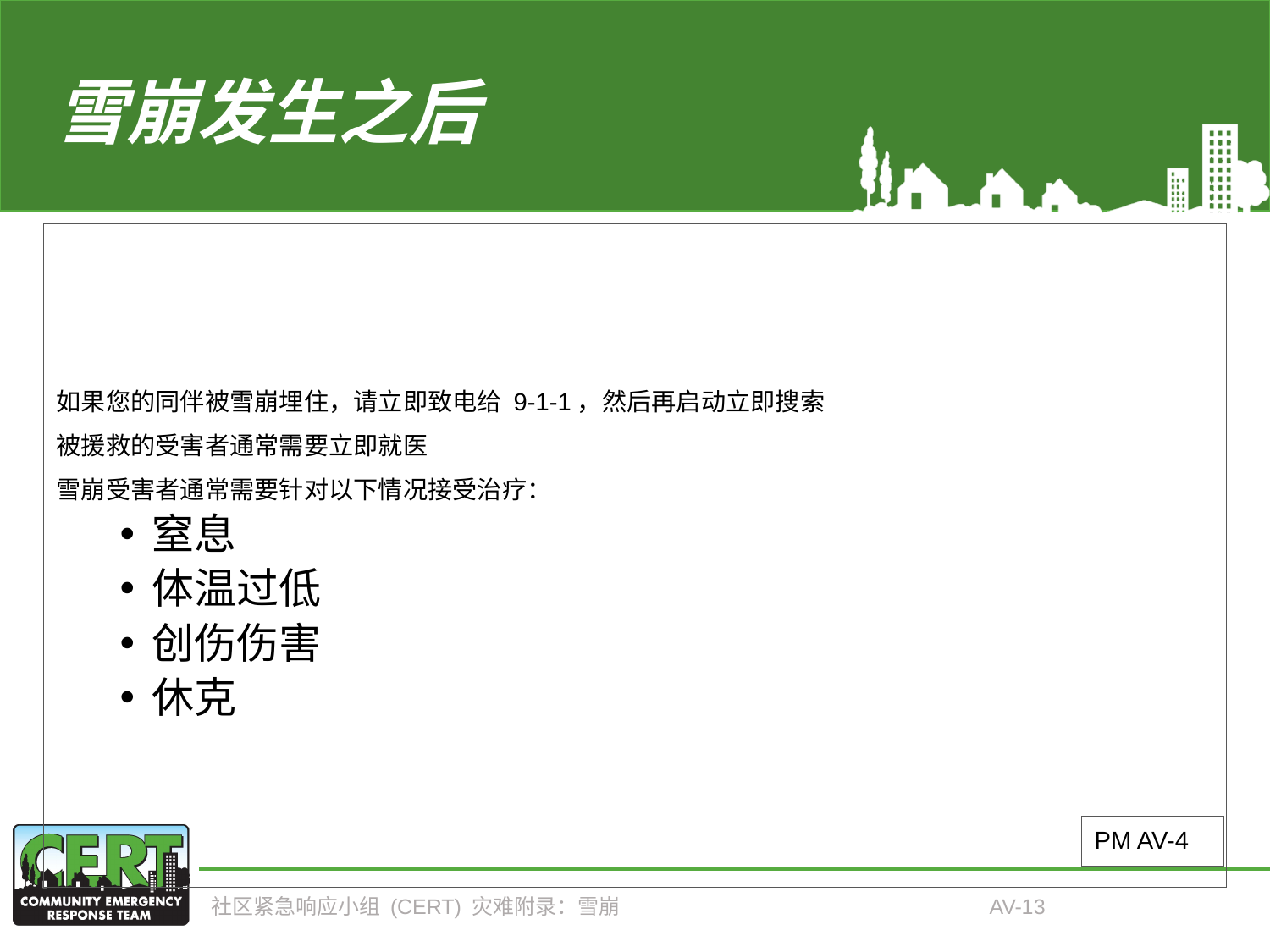

# 雪崩发生之后
如果您的同伴被雪崩埋住，请立即致电给 9-1-1，然后再启动立即搜索
被援救的受害者通常需要立即就医
雪崩受害者通常需要针对以下情况接受治疗：
窒息
体温过低
创伤伤害
休克
PM AV-4
社区紧急响应小组 (CERT) 灾难附录：雪崩
AV-13